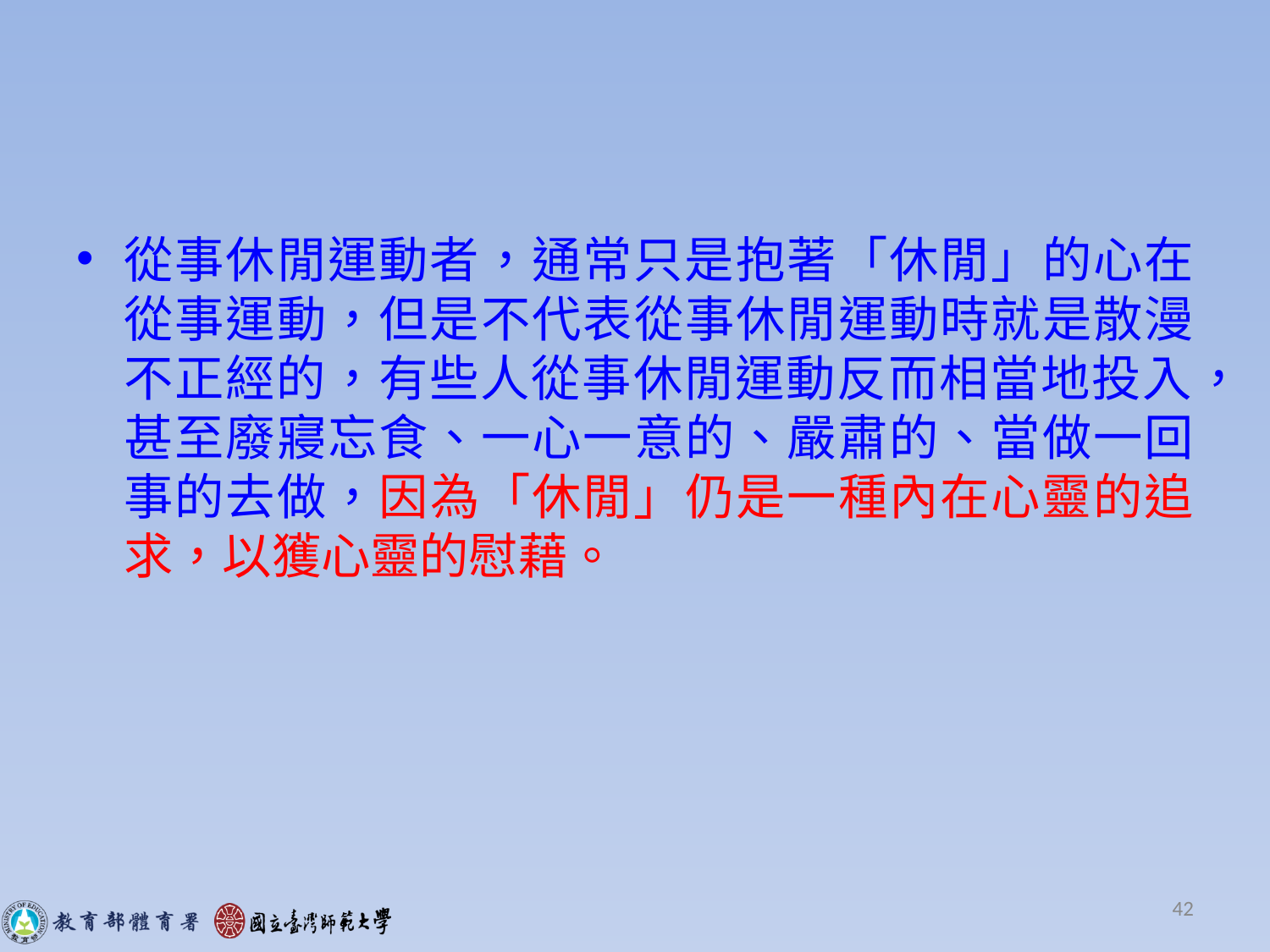

#
從事休閒運動者，通常只是抱著「休閒」的心在從事運動，但是不代表從事休閒運動時就是散漫不正經的，有些人從事休閒運動反而相當地投入，甚至廢寢忘食、一心一意的、嚴肅的、當做一回事的去做，因為「休閒」仍是一種內在心靈的追求，以獲心靈的慰藉。
42